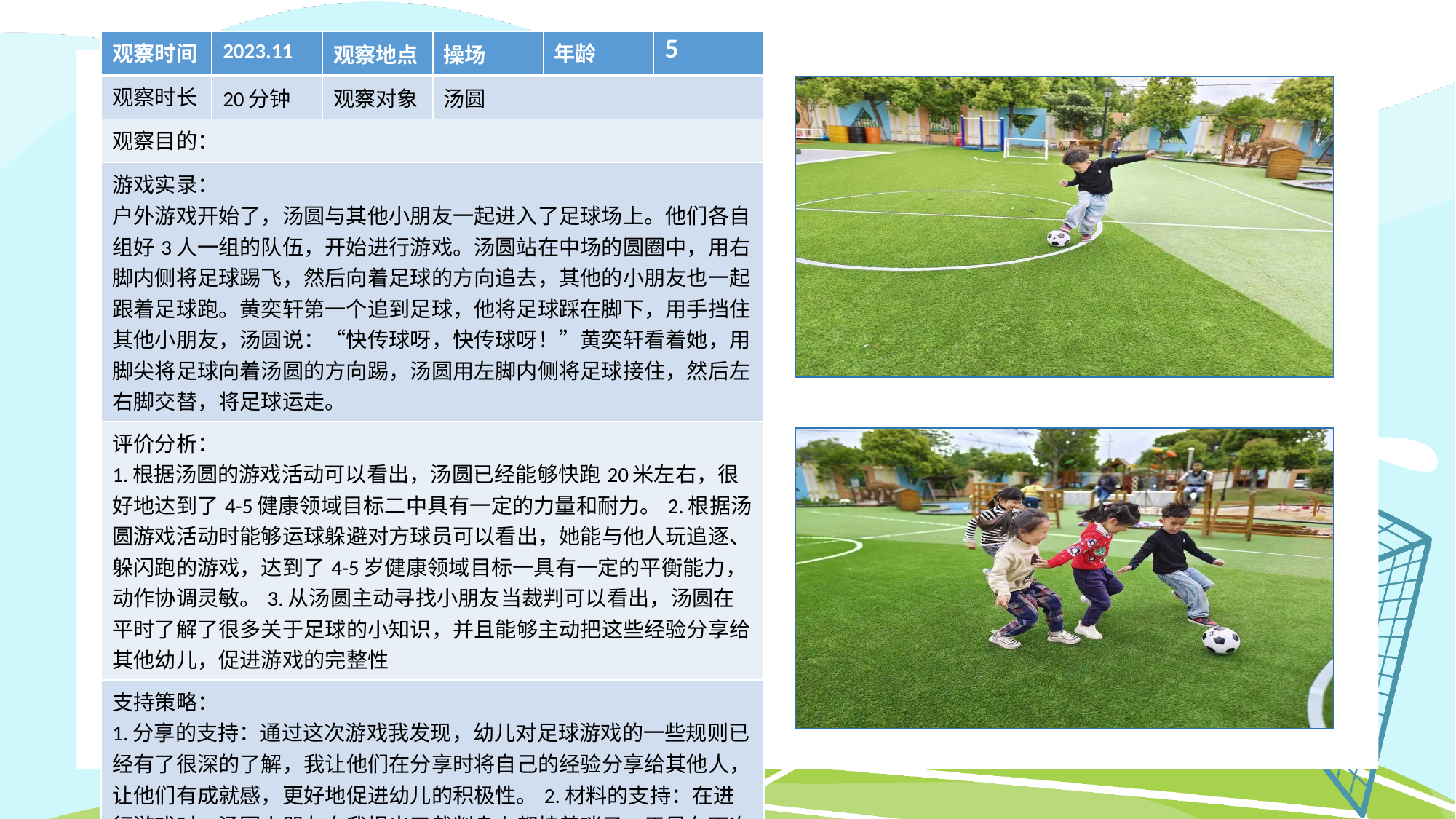

| 观察时间 | 2023.11 | 观察地点 | 操场 | 年龄 | 5 |
| --- | --- | --- | --- | --- | --- |
| 观察时长 | 20分钟 | 观察对象 | 汤圆 |  |  |
| 观察目的： |  |  |  |  |  |
| 游戏实录： 户外游戏开始了，汤圆与其他小朋友一起进入了足球场上。他们各自组好3人一组的队伍，开始进行游戏。汤圆站在中场的圆圈中，用右脚内侧将足球踢飞，然后向着足球的方向追去，其他的小朋友也一起跟着足球跑。黄奕轩第一个追到足球，他将足球踩在脚下，用手挡住其他小朋友，汤圆说：“快传球呀，快传球呀！”黄奕轩看着她，用脚尖将足球向着汤圆的方向踢，汤圆用左脚内侧将足球接住，然后左右脚交替，将足球运走。 |  |  |  |  |  |
| 评价分析： 1.根据汤圆的游戏活动可以看出，汤圆已经能够快跑20米左右，很好地达到了4-5健康领域目标二中具有一定的力量和耐力。2.根据汤圆游戏活动时能够运球躲避对方球员可以看出，她能与他人玩追逐、躲闪跑的游戏，达到了4-5岁健康领域目标一具有一定的平衡能力，动作协调灵敏。3.从汤圆主动寻找小朋友当裁判可以看出，汤圆在平时了解了很多关于足球的小知识，并且能够主动把这些经验分享给其他幼儿，促进游戏的完整性 |  |  |  |  |  |
| 支持策略： 1.分享的支持：通过这次游戏我发现，幼儿对足球游戏的一些规则已经有了很深的了解，我让他们在分享时将自己的经验分享给其他人，让他们有成就感，更好地促进幼儿的积极性。2.材料的支持：在进行游戏时，汤圆小朋友向我提出了裁判身上都挂着哨子，于是在下次活动时，可以提供哨子，队服等物品，让游戏更加丰富。 |  |  |  |  |  |